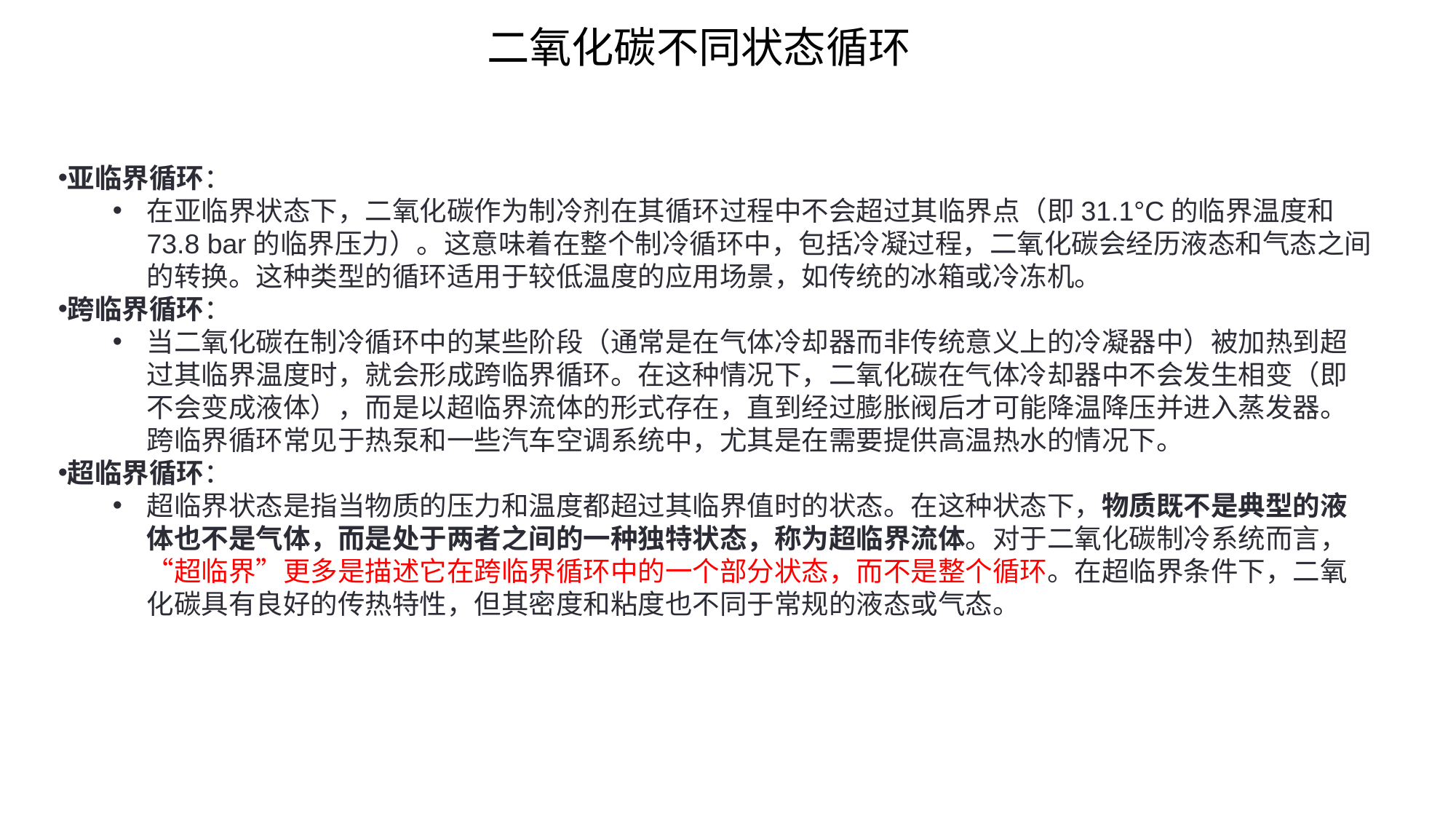

二氧化碳不同状态循环
亚临界循环：
在亚临界状态下，二氧化碳作为制冷剂在其循环过程中不会超过其临界点（即31.1°C的临界温度和73.8 bar的临界压力）。这意味着在整个制冷循环中，包括冷凝过程，二氧化碳会经历液态和气态之间的转换。这种类型的循环适用于较低温度的应用场景，如传统的冰箱或冷冻机。
跨临界循环：
当二氧化碳在制冷循环中的某些阶段（通常是在气体冷却器而非传统意义上的冷凝器中）被加热到超过其临界温度时，就会形成跨临界循环。在这种情况下，二氧化碳在气体冷却器中不会发生相变（即不会变成液体），而是以超临界流体的形式存在，直到经过膨胀阀后才可能降温降压并进入蒸发器。跨临界循环常见于热泵和一些汽车空调系统中，尤其是在需要提供高温热水的情况下。
超临界循环：
超临界状态是指当物质的压力和温度都超过其临界值时的状态。在这种状态下，物质既不是典型的液体也不是气体，而是处于两者之间的一种独特状态，称为超临界流体。对于二氧化碳制冷系统而言，“超临界”更多是描述它在跨临界循环中的一个部分状态，而不是整个循环。在超临界条件下，二氧化碳具有良好的传热特性，但其密度和粘度也不同于常规的液态或气态。